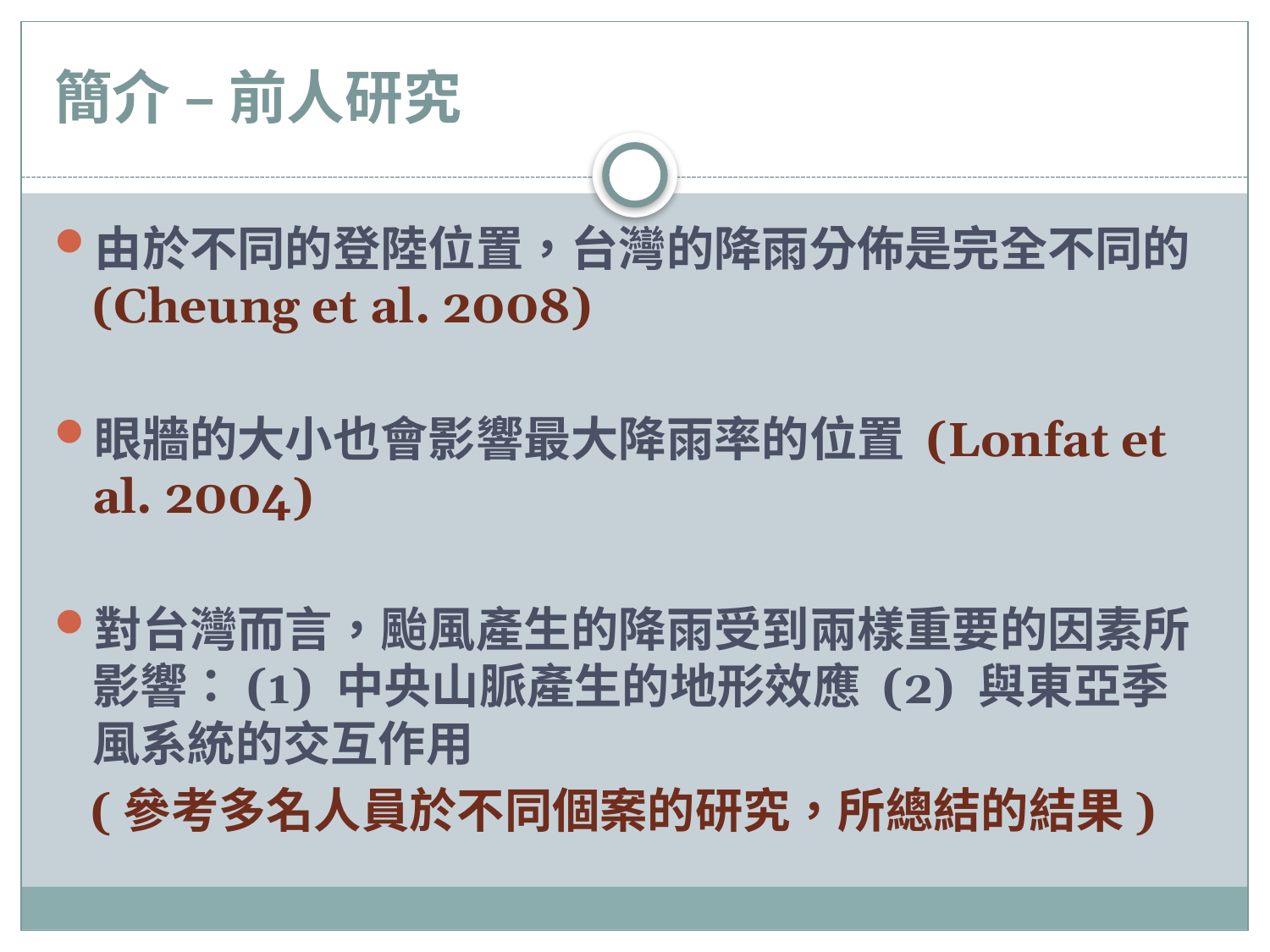

# 簡介 – 前人研究
由於不同的登陸位置，台灣的降雨分佈是完全不同的(Cheung et al. 2008)

眼牆的大小也會影響最大降雨率的位置 (Lonfat et al. 2004)

對台灣而言，颱風產生的降雨受到兩樣重要的因素所影響：(1) 中央山脈產生的地形效應 (2) 與東亞季風系統的交互作用
   (參考多名人員於不同個案的研究，所總結的結果)